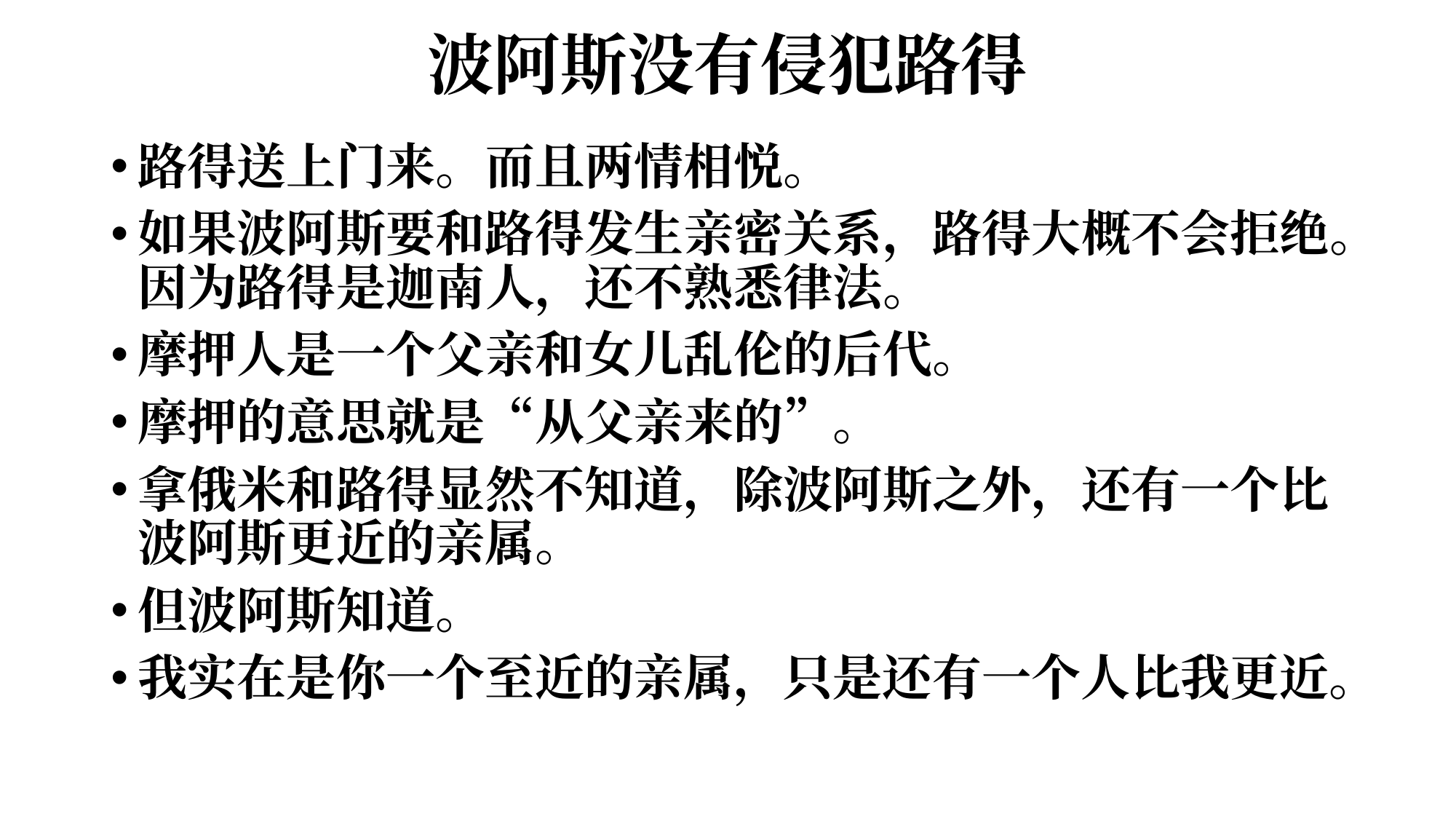

# 波阿斯没有侵犯路得
路得送上门来。而且两情相悦。
如果波阿斯要和路得发生亲密关系，路得大概不会拒绝。因为路得是迦南人，还不熟悉律法。
摩押人是一个父亲和女儿乱伦的后代。
摩押的意思就是“从父亲来的”。
拿俄米和路得显然不知道，除波阿斯之外，还有一个比波阿斯更近的亲属。
但波阿斯知道。
我实在是你一个至近的亲属，只是还有一个人比我更近。